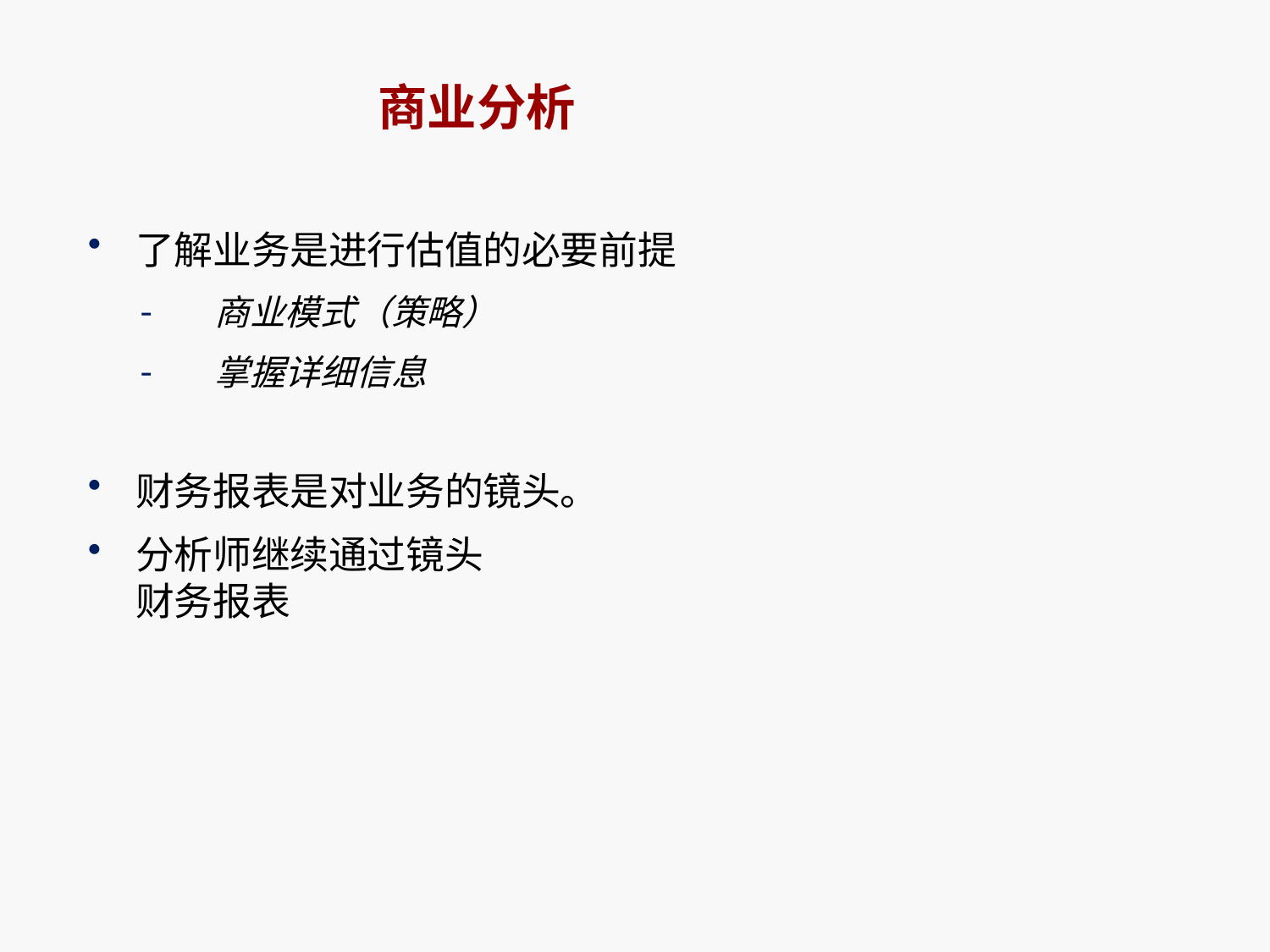

# 商业分析
了解业务是进行估值的必要前提
商业模式（策略）
掌握详细信息

财务报表是对业务的镜头。
分析师继续通过镜头
财务报表